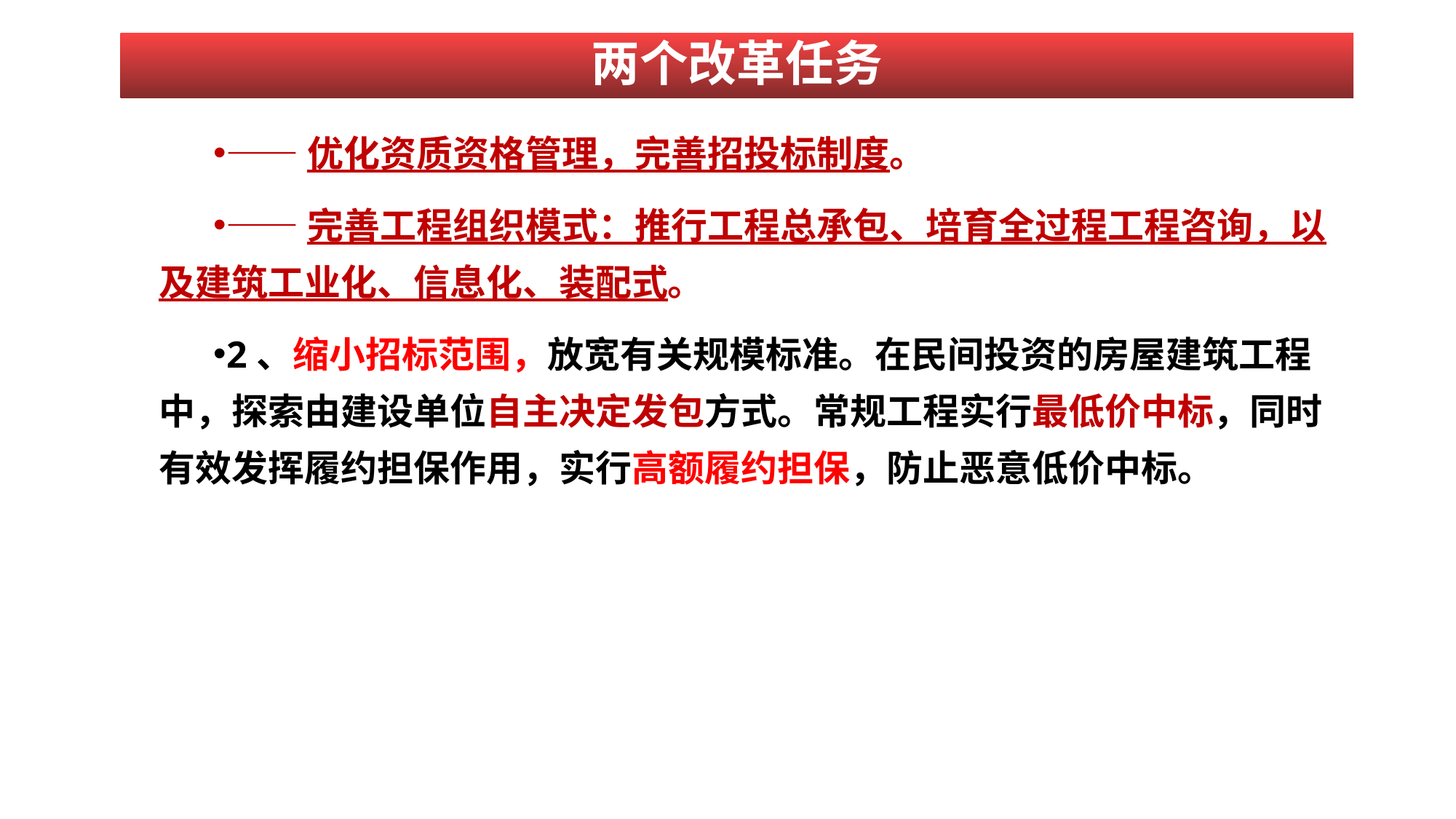

# 两个改革任务
——优化资质资格管理，完善招投标制度。
——完善工程组织模式：推行工程总承包、培育全过程工程咨询，以及建筑工业化、信息化、装配式。
2、缩小招标范围，放宽有关规模标准。在民间投资的房屋建筑工程中，探索由建设单位自主决定发包方式。常规工程实行最低价中标，同时有效发挥履约担保作用，实行高额履约担保，防止恶意低价中标。